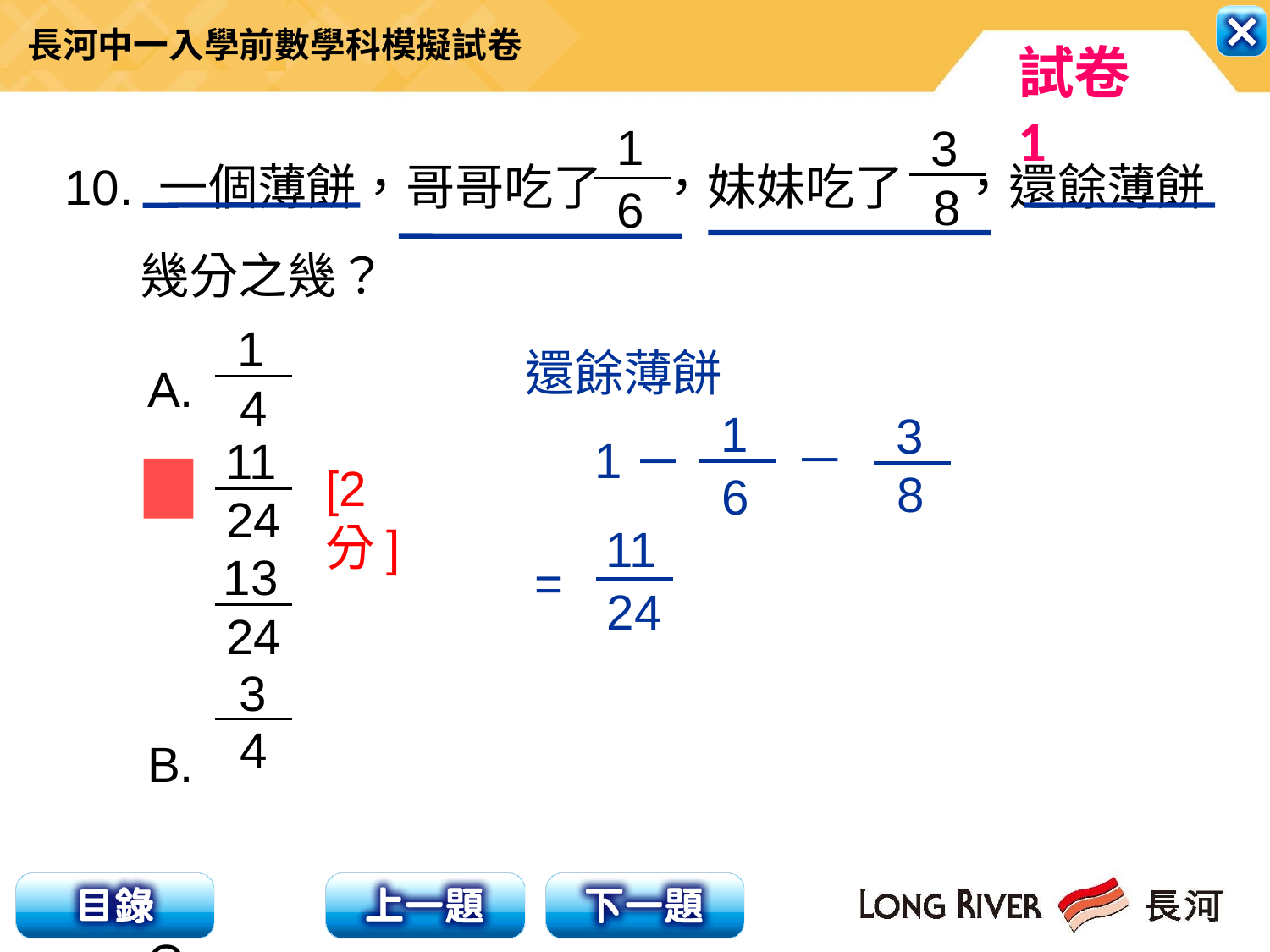

1
6

3
8

10. 一個薄餅，哥哥吃了     ，妹妹吃了     ，還餘薄餅幾分之幾？

1
4

A.
B.
C.
D.
還餘薄餅
1
6

－
3
8

－
1
11
24

[2分]

11
24

=
13
24

3
4